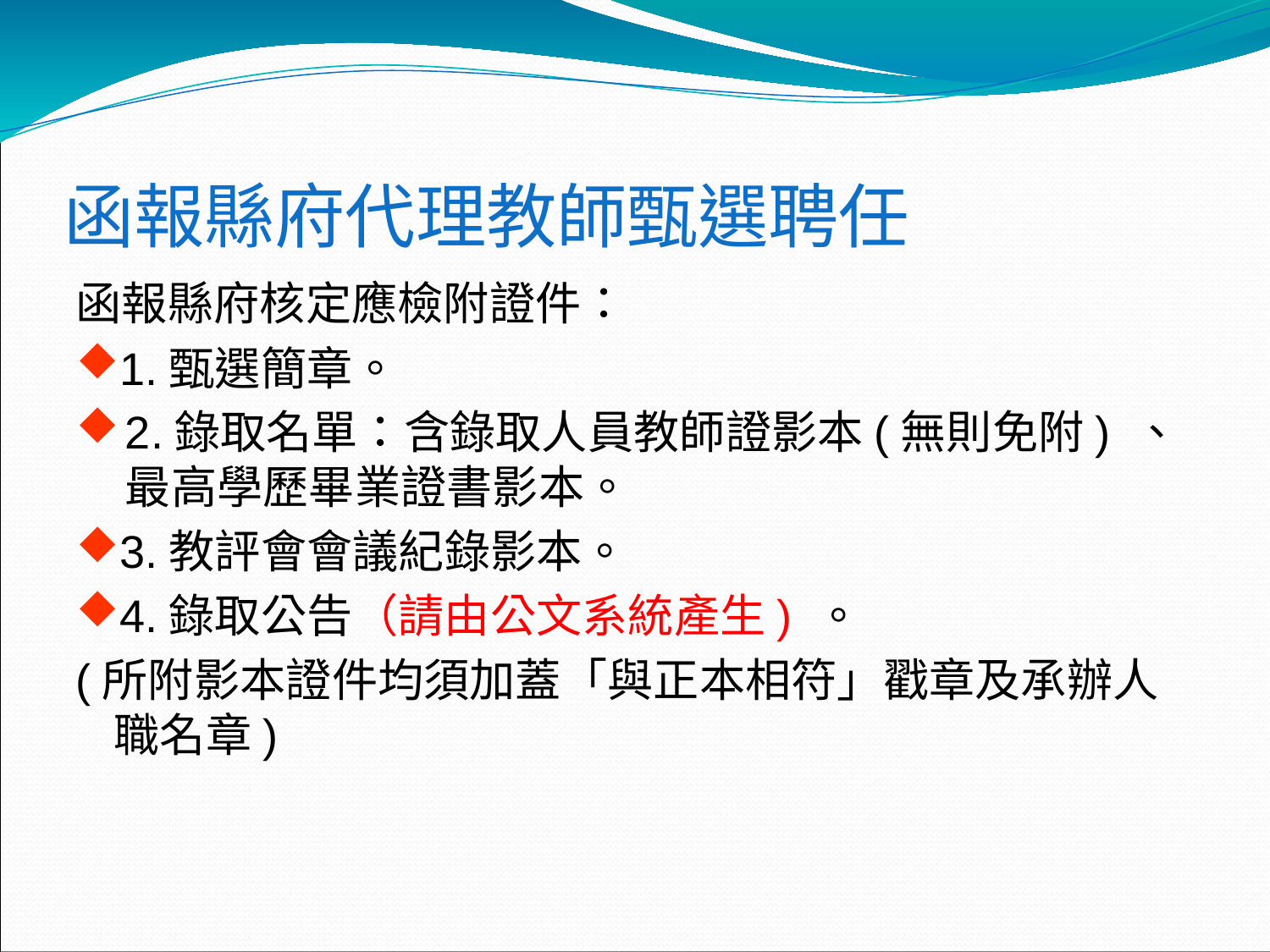

函報縣府代理教師甄選聘任
函報縣府核定應檢附證件：
1.甄選簡章。
2.錄取名單：含錄取人員教師證影本(無則免附) 、最高學歷畢業證書影本。
3.教評會會議紀錄影本。
4.錄取公告（請由公文系統產生) 。
(所附影本證件均須加蓋「與正本相符」戳章及承辦人職名章)